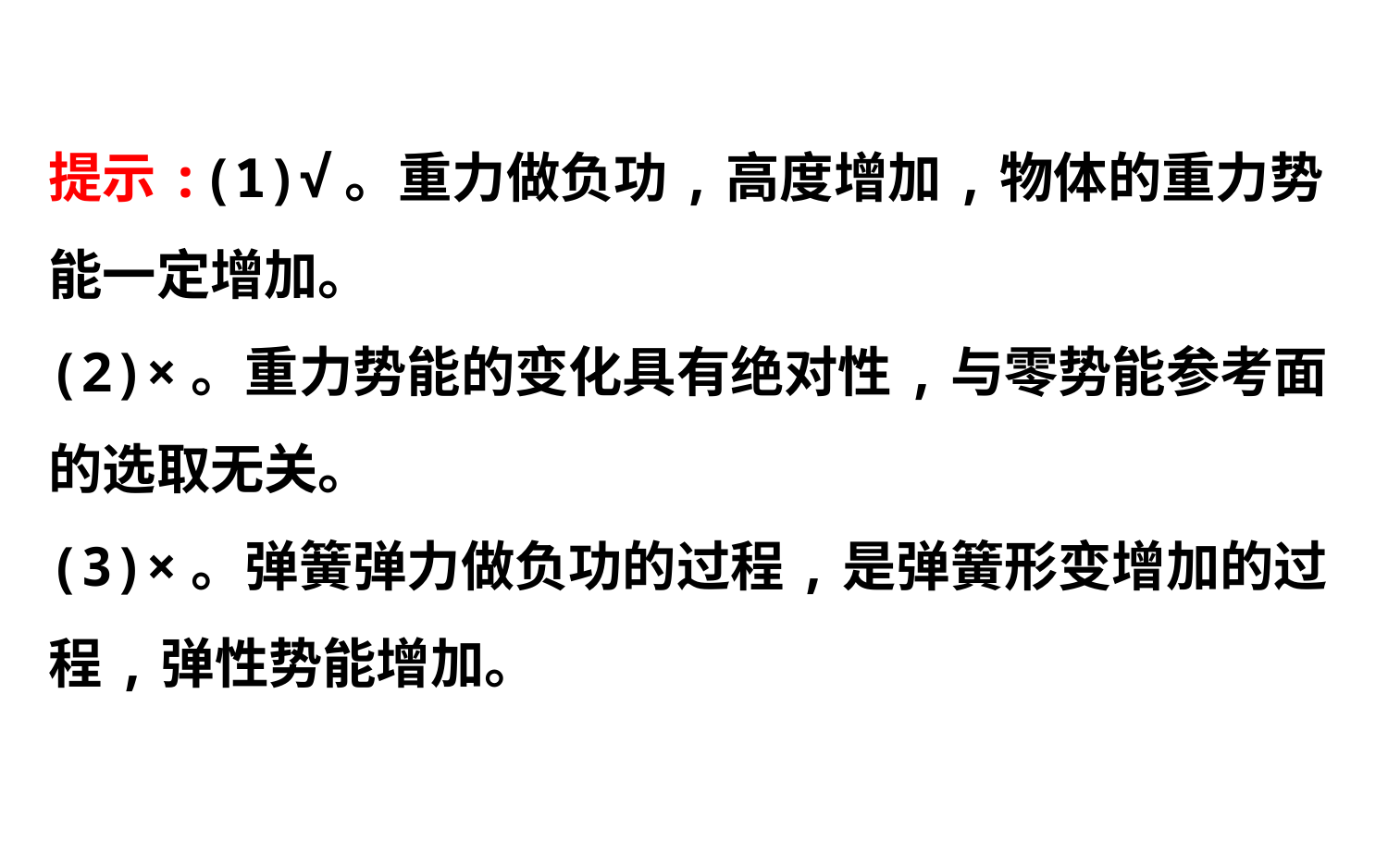

提示:(1)√。重力做负功,高度增加,物体的重力势能一定增加。
(2)×。重力势能的变化具有绝对性,与零势能参考面的选取无关。
(3)×。弹簧弹力做负功的过程,是弹簧形变增加的过程,弹性势能增加。